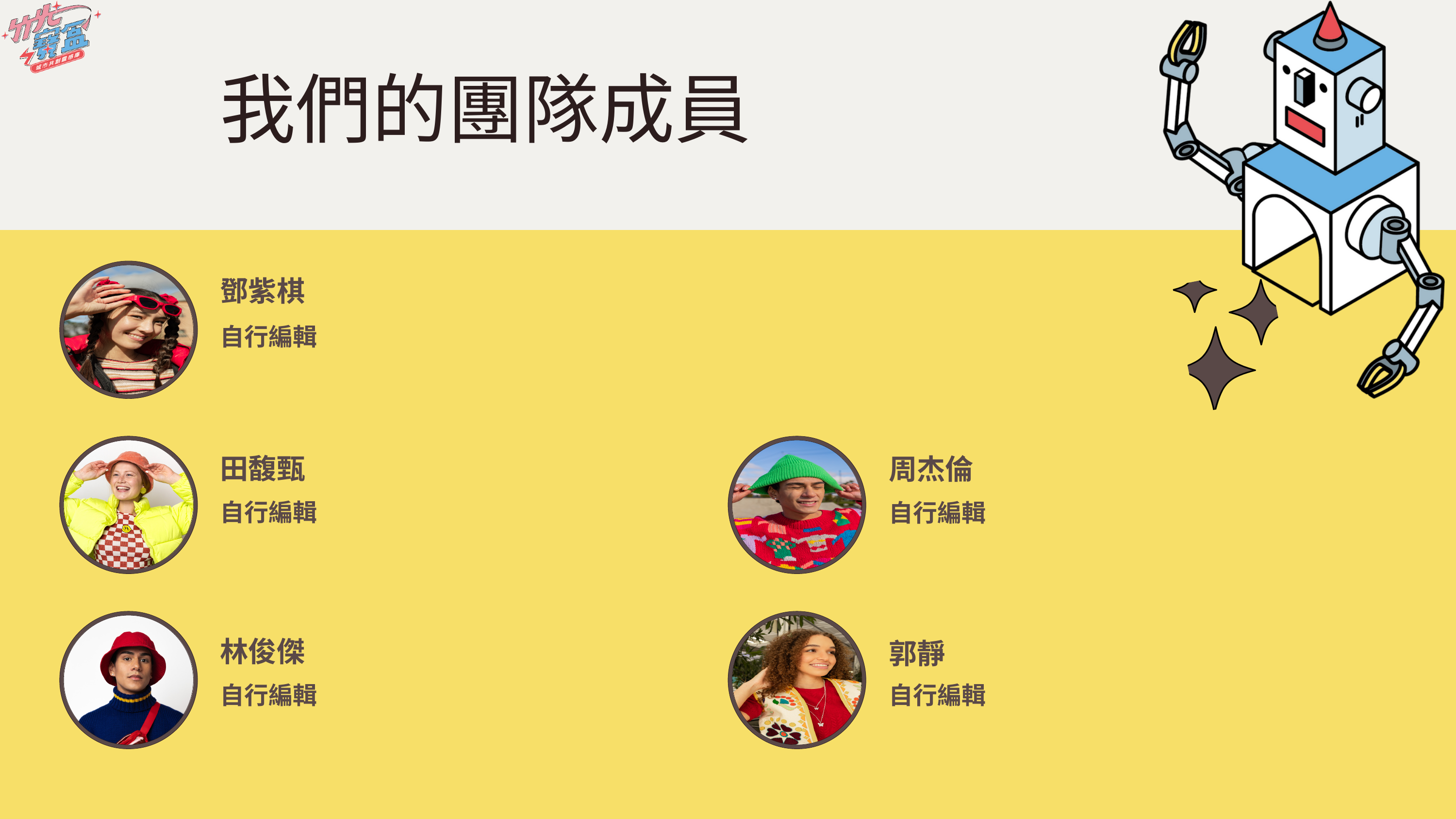

我們的團隊成員

鄧紫棋
自行編輯

田馥甄
自行編輯
周杰倫
自行編輯

林俊傑
自行編輯
郭靜
自行編輯